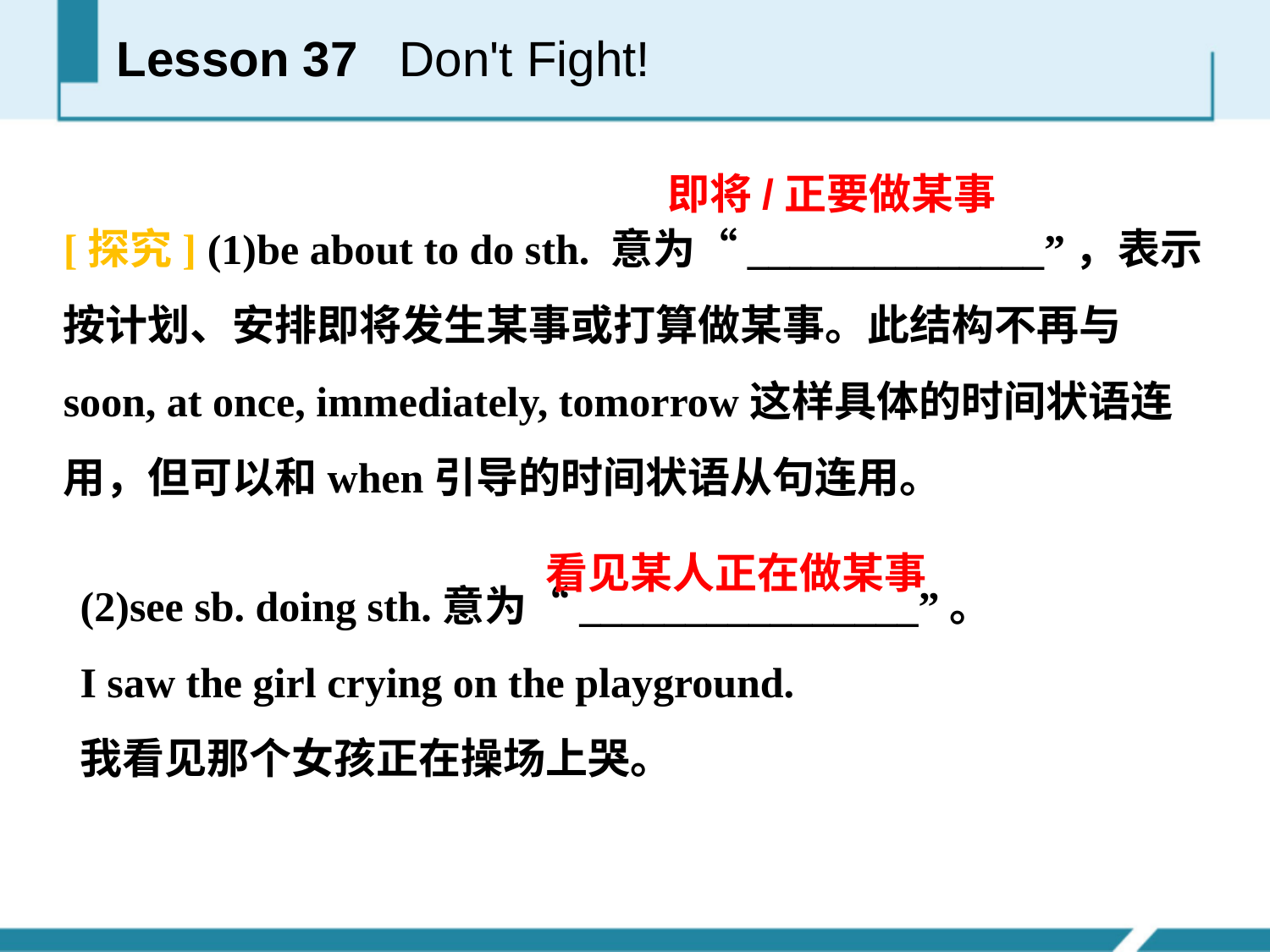

即将/正要做某事
[探究] (1)be about to do sth. 意为“______________”，表示按计划、安排即将发生某事或打算做某事。此结构不再与soon, at once, immediately, tomorrow这样具体的时间状语连用，但可以和when引导的时间状语从句连用。
看见某人正在做某事
(2)see sb. doing sth.意为“________________”。
I saw the girl crying on the playground.
我看见那个女孩正在操场上哭。